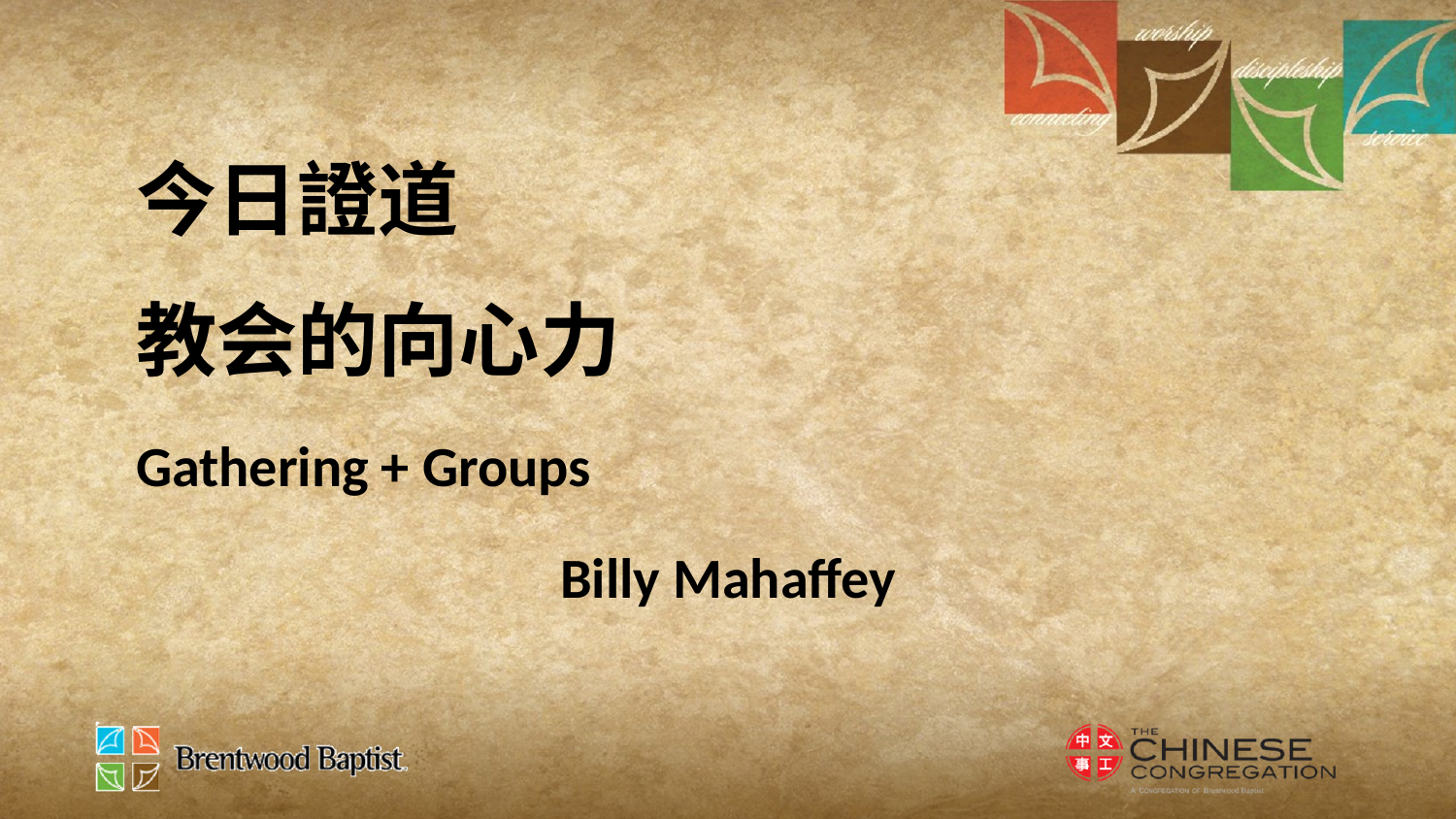

今日證道

教会的向心力

Gathering + Groups

Billy Mahaffey